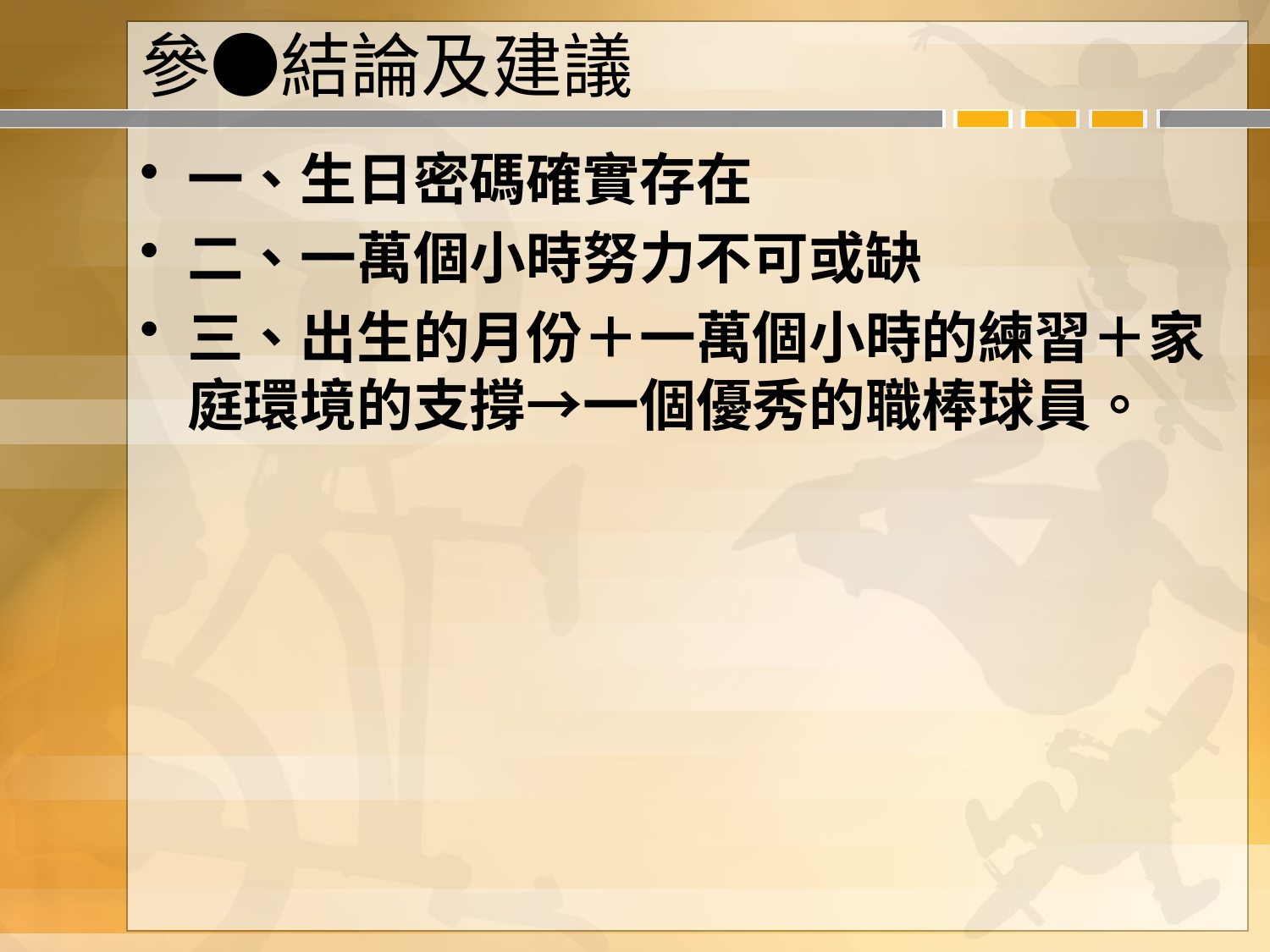

# 參●結論及建議
一、生日密碼確實存在
二、一萬個小時努力不可或缺
三、出生的月份＋一萬個小時的練習＋家庭環境的支撐→一個優秀的職棒球員。